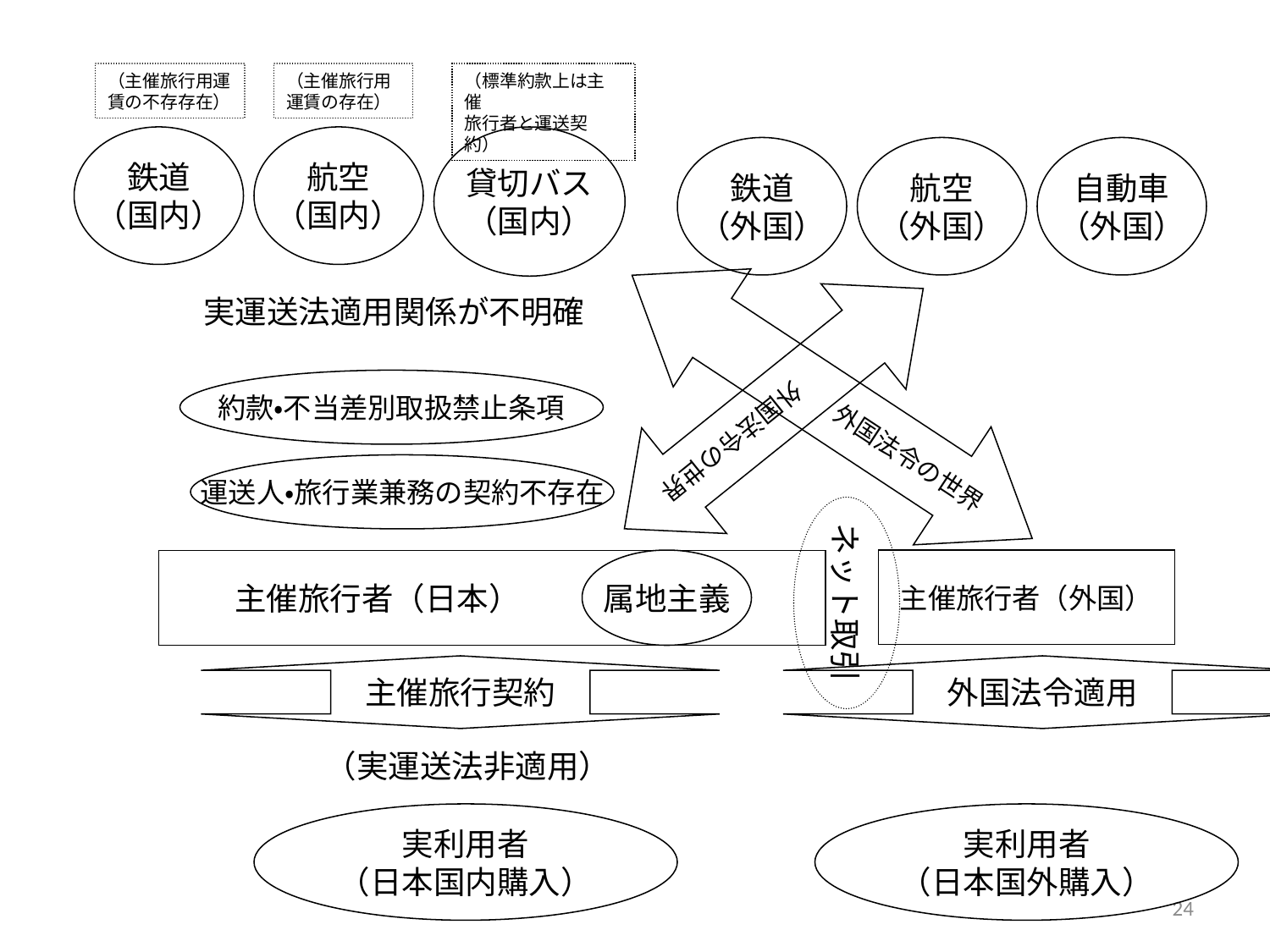

（主催旅行用運賃の不存存在）
（主催旅行用運賃の存在）
（標準約款上は主催
旅行者と運送契約）
鉄道
（国内）
航空
（国内）
貸切バス
（国内）
鉄道
（外国）
航空
（外国）
自動車
（外国）
外国法令の世界
外国法令の世界
実運送法適用関係が不明確
約款・不当差別取扱禁止条項
運送人・旅行業兼務の契約不存在
ネット取引
属地主義
主催旅行者（外国）
　　主催旅行者（日本）
主催旅行契約
外国法令適用
（実運送法非適用）
実利用者
（日本国内購入）
実利用者
（日本国外購入）
24